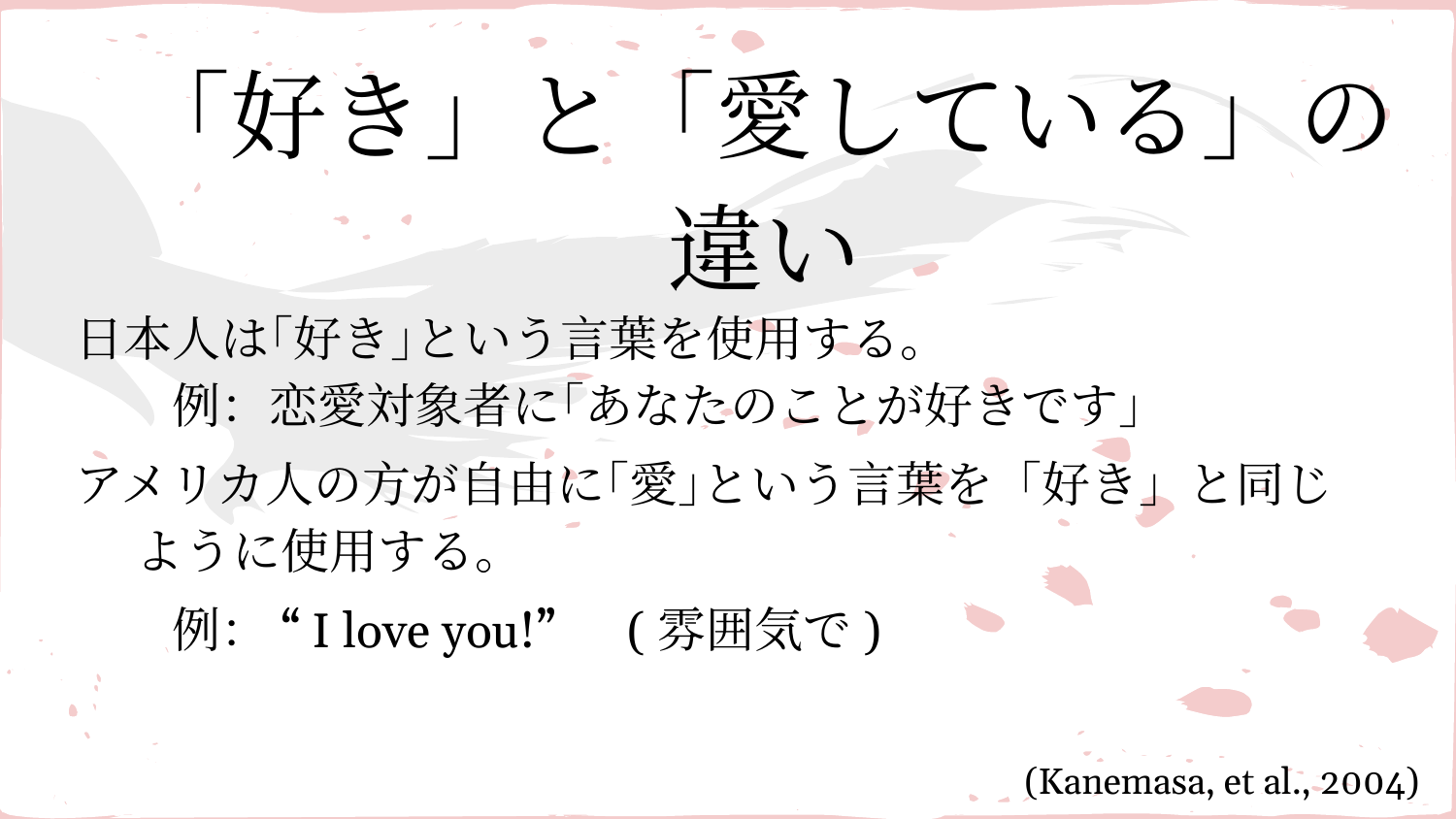

# 「好き」と「愛している」の違い
日本人は｢好き｣という言葉を使用する。
例：恋愛対象者に｢あなたのことが好きです｣
アメリカ人の方が自由に｢愛｣という言葉を「好き」と同じように使用する。
例： “I love you!”　(雰囲気で)

(Kanemasa, et al., 2004)